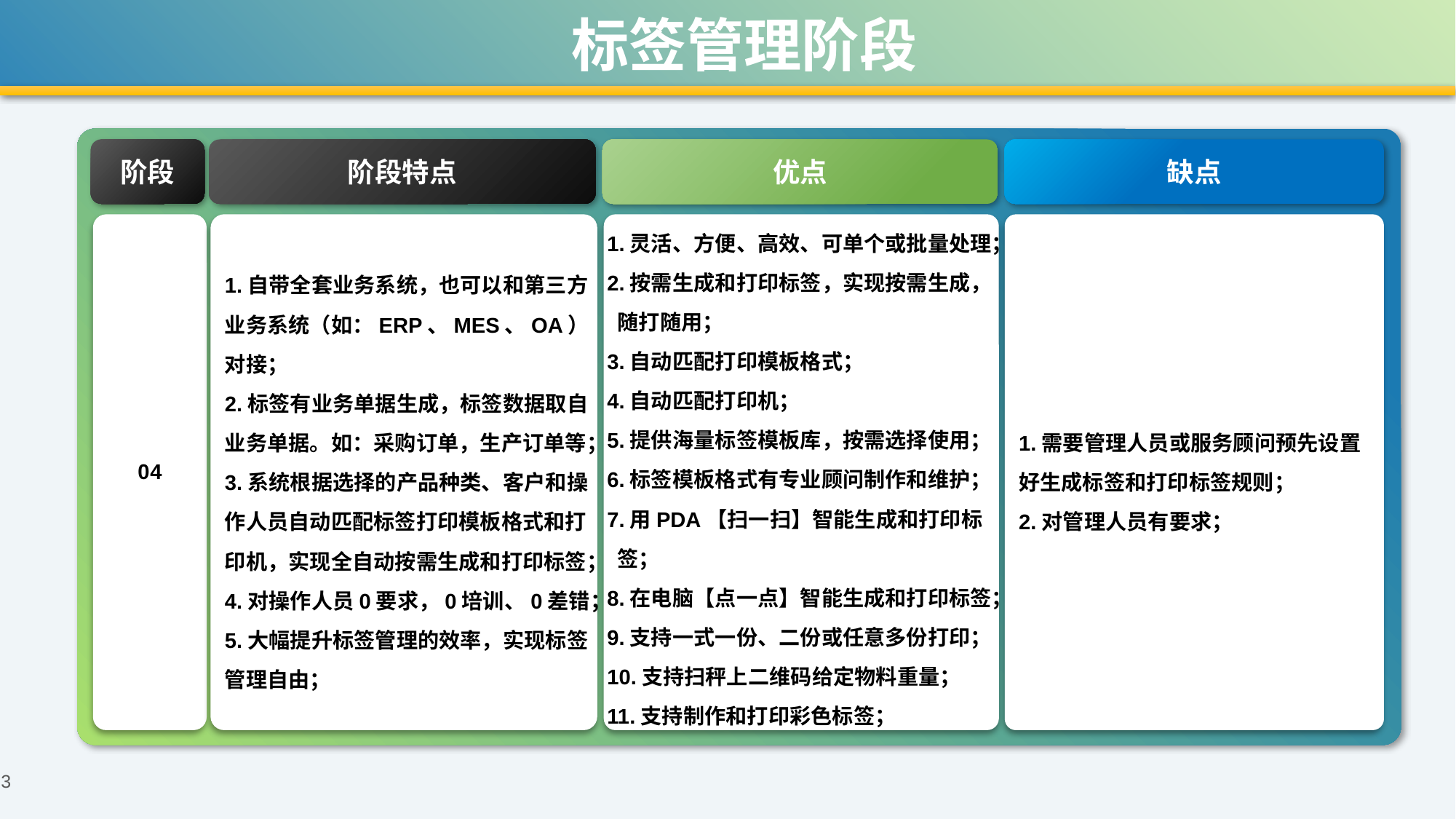

标签管理阶段
阶段
阶段特点
优点
缺点
04
1.自带全套业务系统，也可以和第三方业务系统（如：ERP、MES、OA）对接；
2.标签有业务单据生成，标签数据取自业务单据。如：采购订单，生产订单等；
3.系统根据选择的产品种类、客户和操作人员自动匹配标签打印模板格式和打印机，实现全自动按需生成和打印标签；
4.对操作人员0要求，0培训、0差错；
5.大幅提升标签管理的效率，实现标签管理自由；
1.灵活、方便、高效、可单个或批量处理；
2.按需生成和打印标签，实现按需生成，随打随用；
3.自动匹配打印模板格式；
4.自动匹配打印机；
5.提供海量标签模板库，按需选择使用；
6.标签模板格式有专业顾问制作和维护；
7.用PDA【扫一扫】智能生成和打印标签；
8.在电脑【点一点】智能生成和打印标签；
9.支持一式一份、二份或任意多份打印；
10.支持扫秤上二维码给定物料重量；
11.支持制作和打印彩色标签；
1.需要管理人员或服务顾问预先设置好生成标签和打印标签规则；
2.对管理人员有要求；